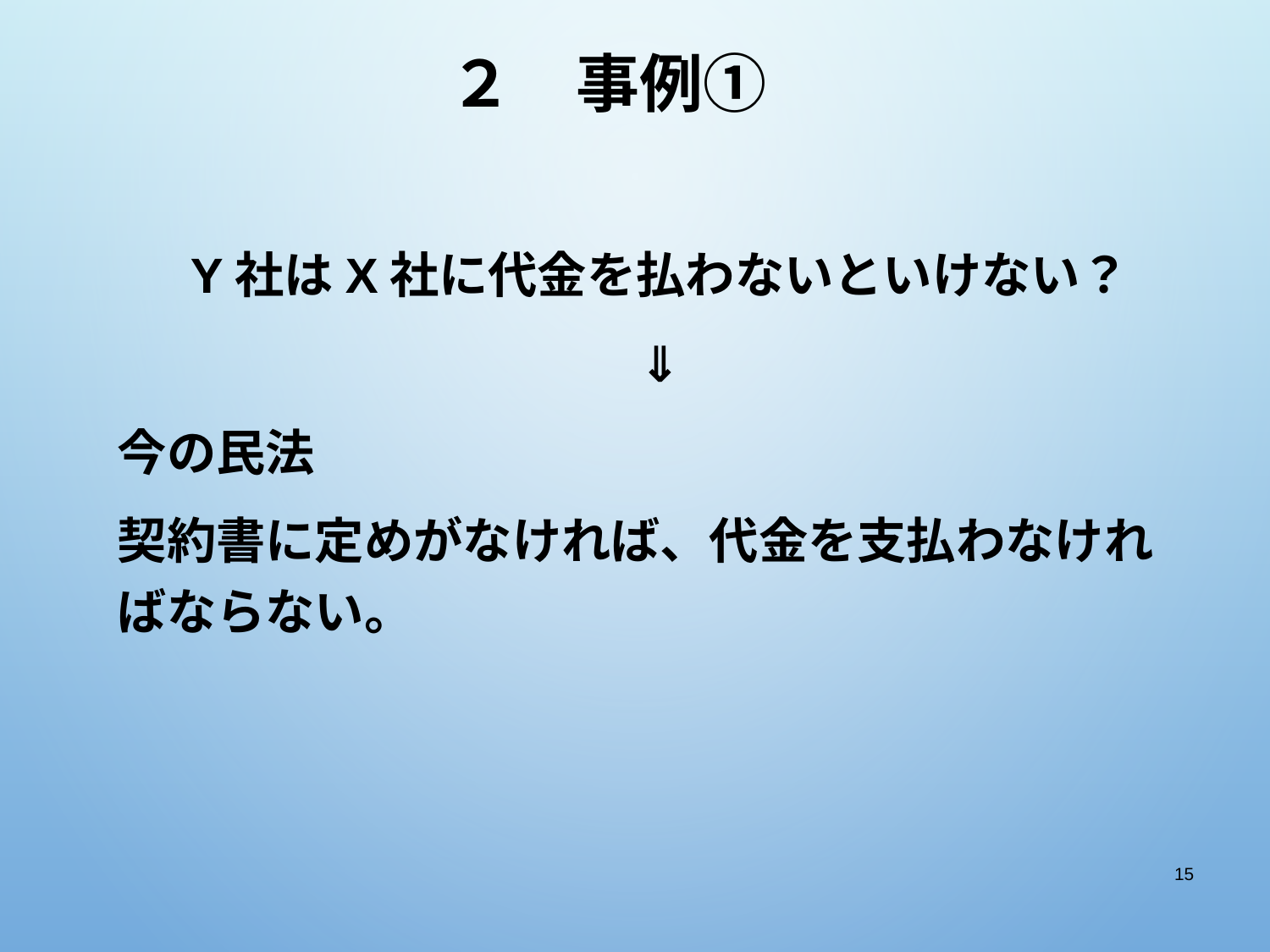

# ２　事例①
Y社はX社に代金を払わないといけない？
⇓
今の民法
契約書に定めがなければ、代金を支払わなければならない。

15